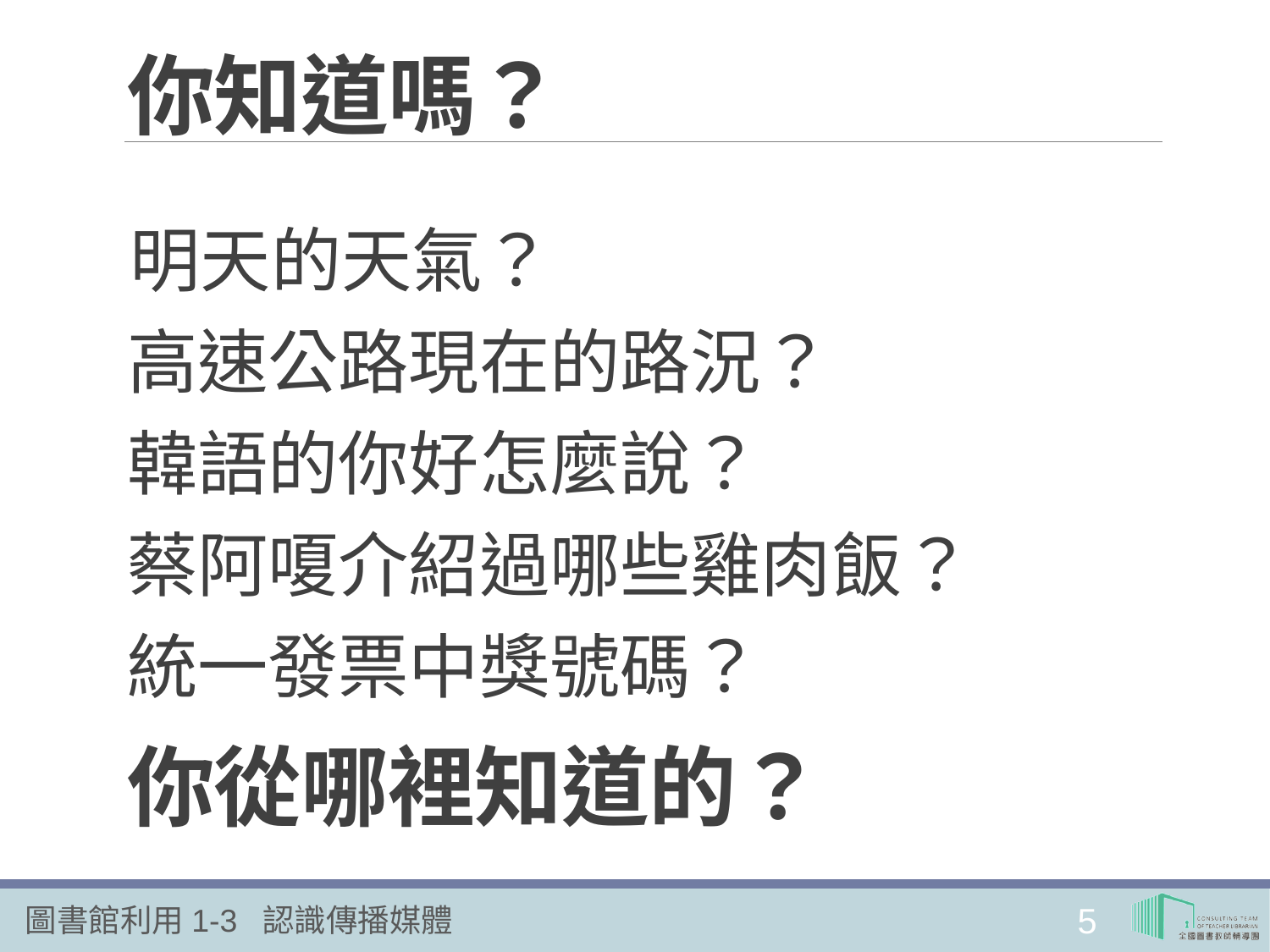

# 你知道嗎？
明天的天氣？
高速公路現在的路況？
韓語的你好怎麼說？
蔡阿嗄介紹過哪些雞肉飯？
統一發票中獎號碼？
你從哪裡知道的？